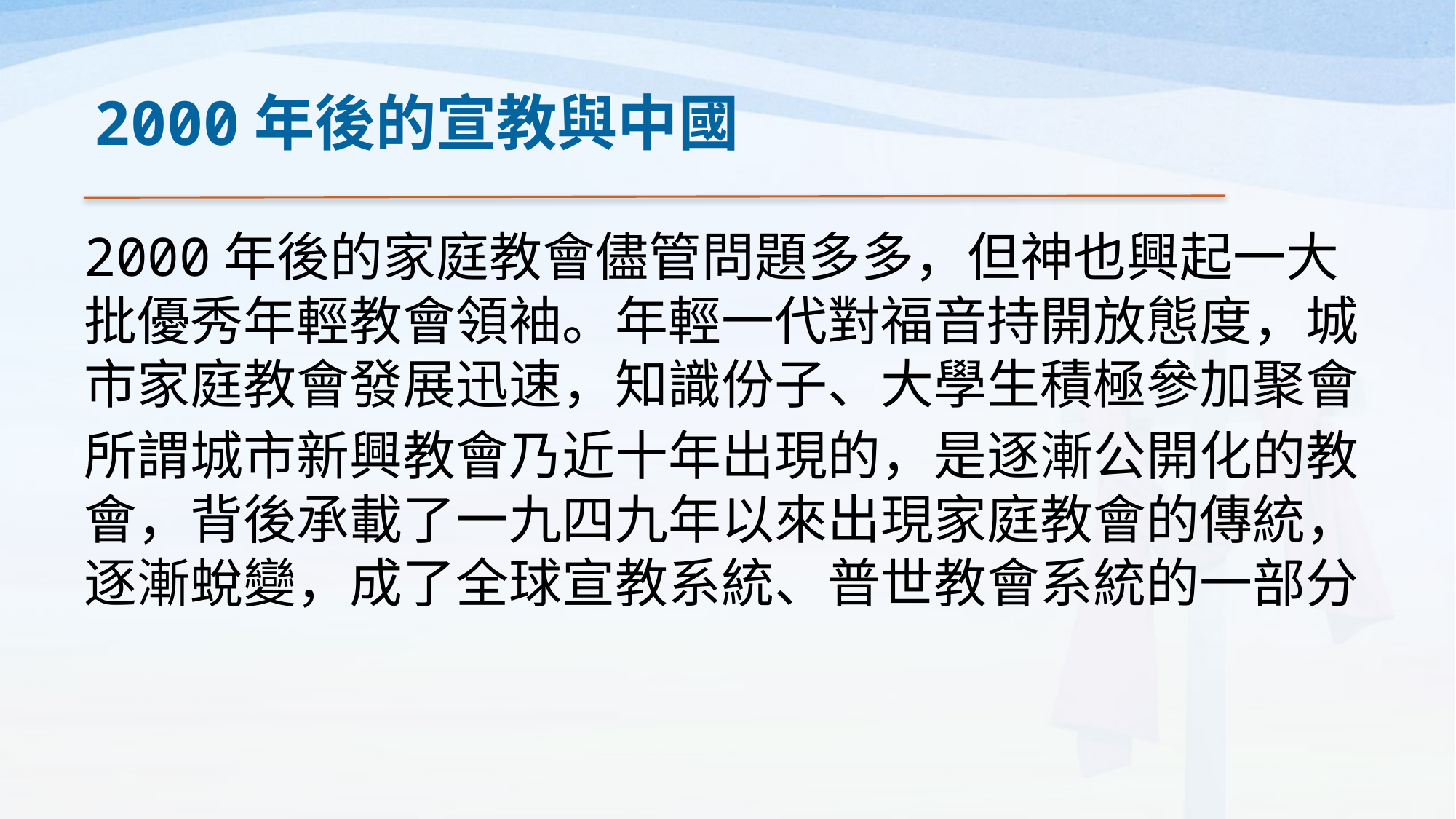

2000年後的宣教與中國

2000年後的家庭教會儘管問題多多，但神也興起一大批優秀年輕教會領袖。年輕一代對福音持開放態度，城市家庭教會發展迅速，知識份子、大學生積極參加聚會
所謂城市新興教會乃近十年出現的，是逐漸公開化的教會，背後承載了一九四九年以來出現家庭教會的傳統，逐漸蛻變，成了全球宣教系統、普世教會系統的一部分